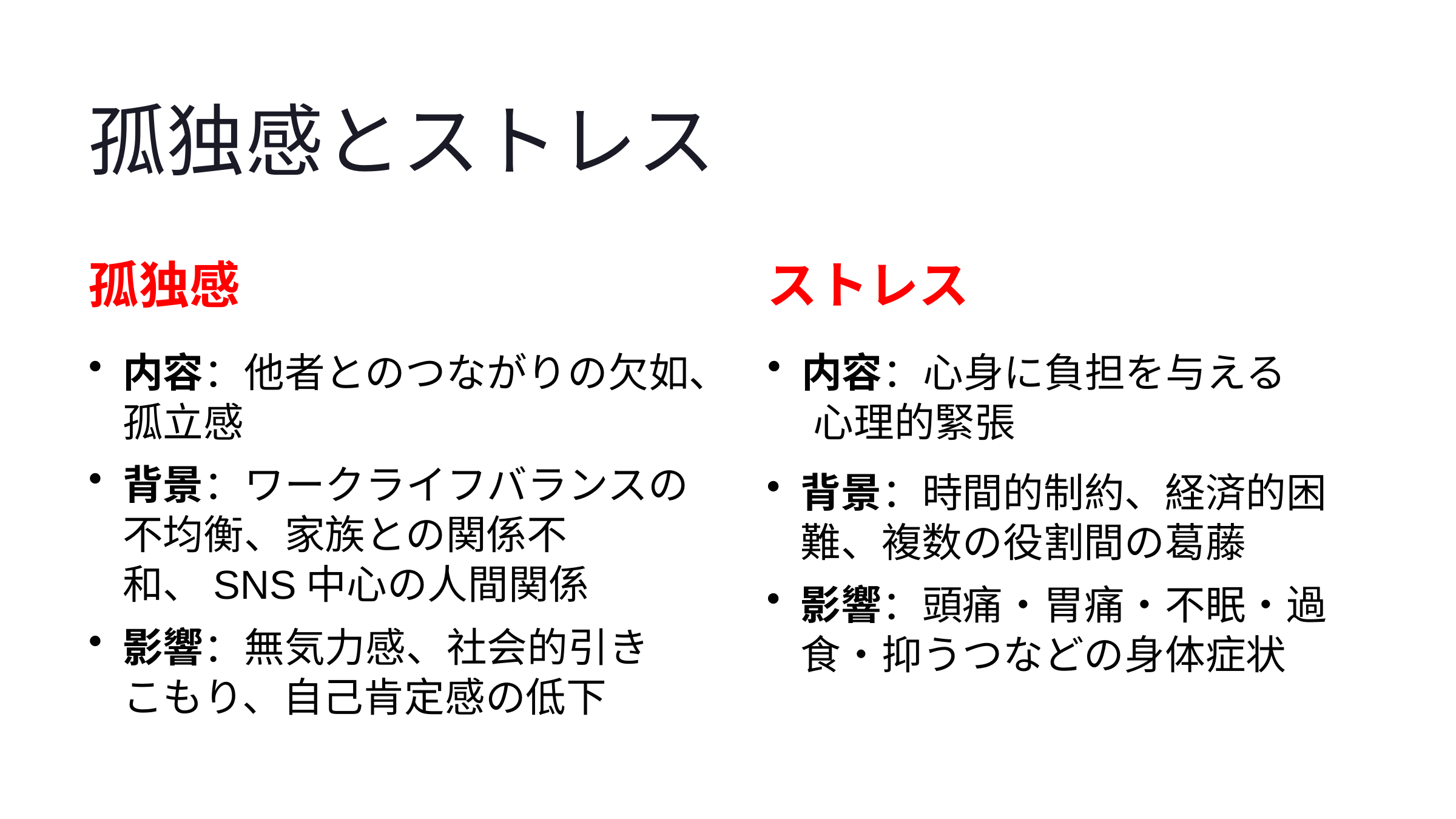

孤独感とストレス
孤独感
ストレス
内容：他者とのつながりの欠如、孤立感
内容：心身に負担を与える
    心理的緊張
背景：ワークライフバランスの不均衡、家族との関係不和、SNS中心の人間関係
背景：時間的制約、経済的困難、複数の役割間の葛藤
影響：頭痛・胃痛・不眠・過食・抑うつなどの身体症状
影響：無気力感、社会的引きこもり、自己肯定感の低下